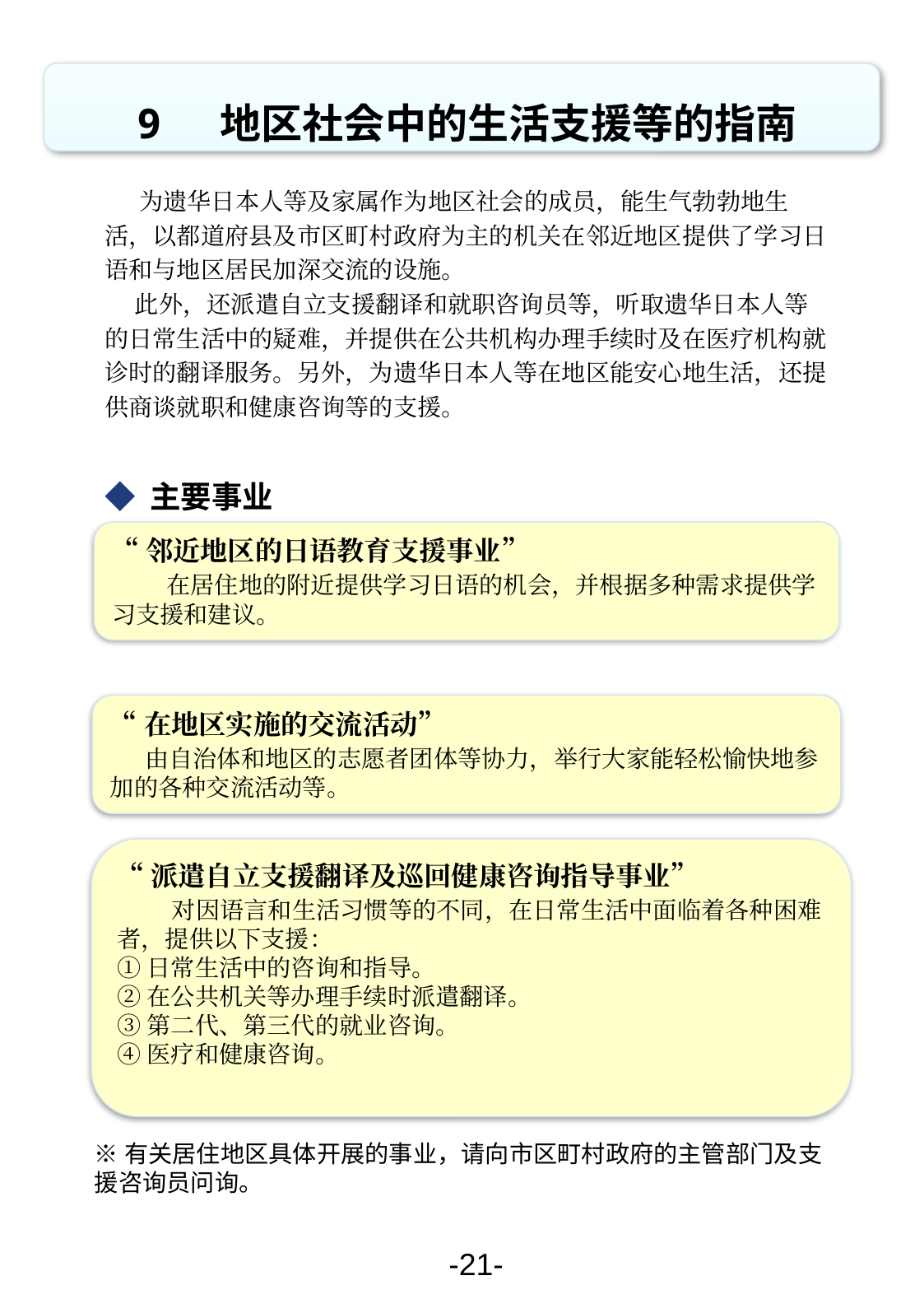

9  地区社会中的生活支援等的指南
　  为遗华日本人等及家属作为地区社会的成员，能生气勃勃地生
活，以都道府县及市区町村政府为主的机关在邻近地区提供了学习日语和与地区居民加深交流的设施。
    此外，还派遣自立支援翻译和就职咨询员等，听取遗华日本人等的日常生活中的疑难，并提供在公共机构办理手续时及在医疗机构就诊时的翻译服务。另外，为遗华日本人等在地区能安心地生活，还提供商谈就职和健康咨询等的支援。

◆ 主要事业
“邻近地区的日语教育支援事业”
　　在居住地的附近提供学习日语的机会，并根据多种需求提供学习支援和建议。
“在地区实施的交流活动”
    由自治体和地区的志愿者团体等协力，举行大家能轻松愉快地参加的各种交流活动等。
“派遣自立支援翻译及巡回健康咨询指导事业”
　　对因语言和生活习惯等的不同，在日常生活中面临着各种困难者，提供以下支援：
①日常生活中的咨询和指导。
②在公共机关等办理手续时派遣翻译。
③第二代、第三代的就业咨询。
④医疗和健康咨询。

※有关居住地区具体开展的事业，请向市区町村政府的主管部门及支援咨询员问询。
-21-